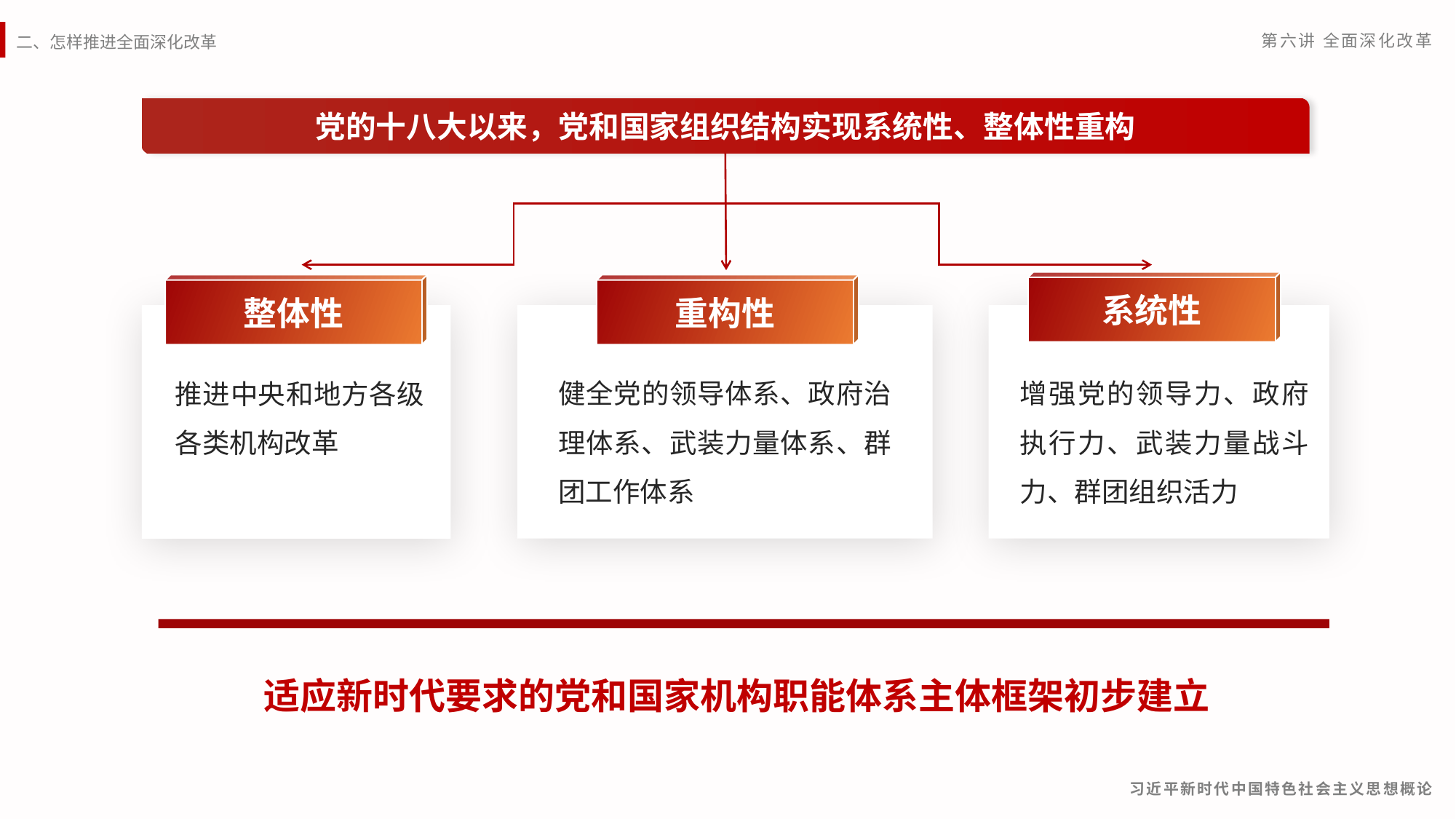

党的十八大以来，党和国家组织结构实现系统性、整体性重构
系统性

增强党的领导力、政府执行力、武装力量战斗力、群团组织活力
整体性

推进中央和地方各级各类机构改革
重构性

健全党的领导体系、政府治理体系、武装力量体系、群团工作体系

       适应新时代要求的党和国家机构职能体系主体框架初步建立